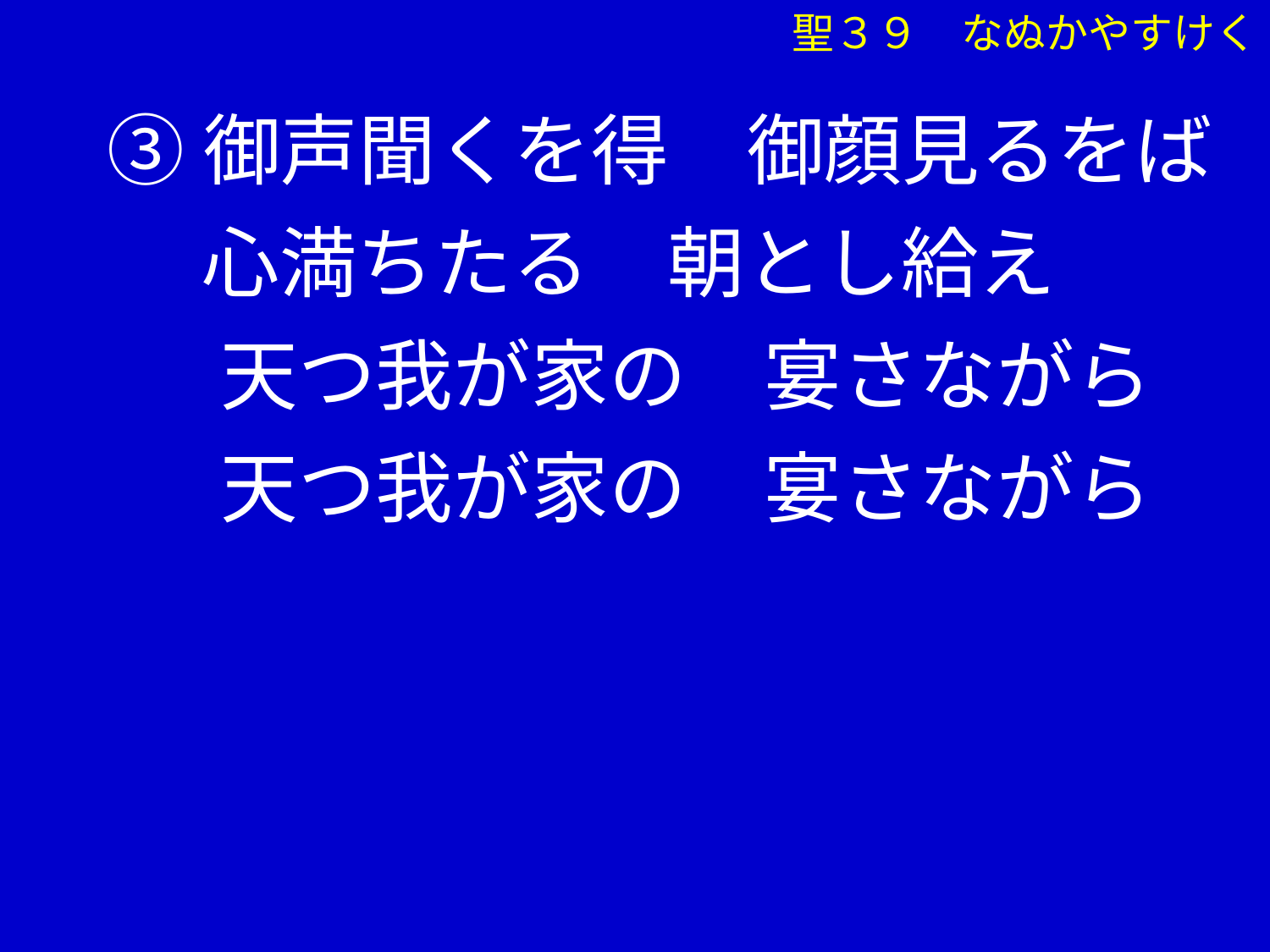

③御声聞くを得　御顔見るをば
　 心満ちたる　朝とし給え
 　天つ我が家の　宴さながら
 　天つ我が家の　宴さながら
聖３９　なぬかやすけく